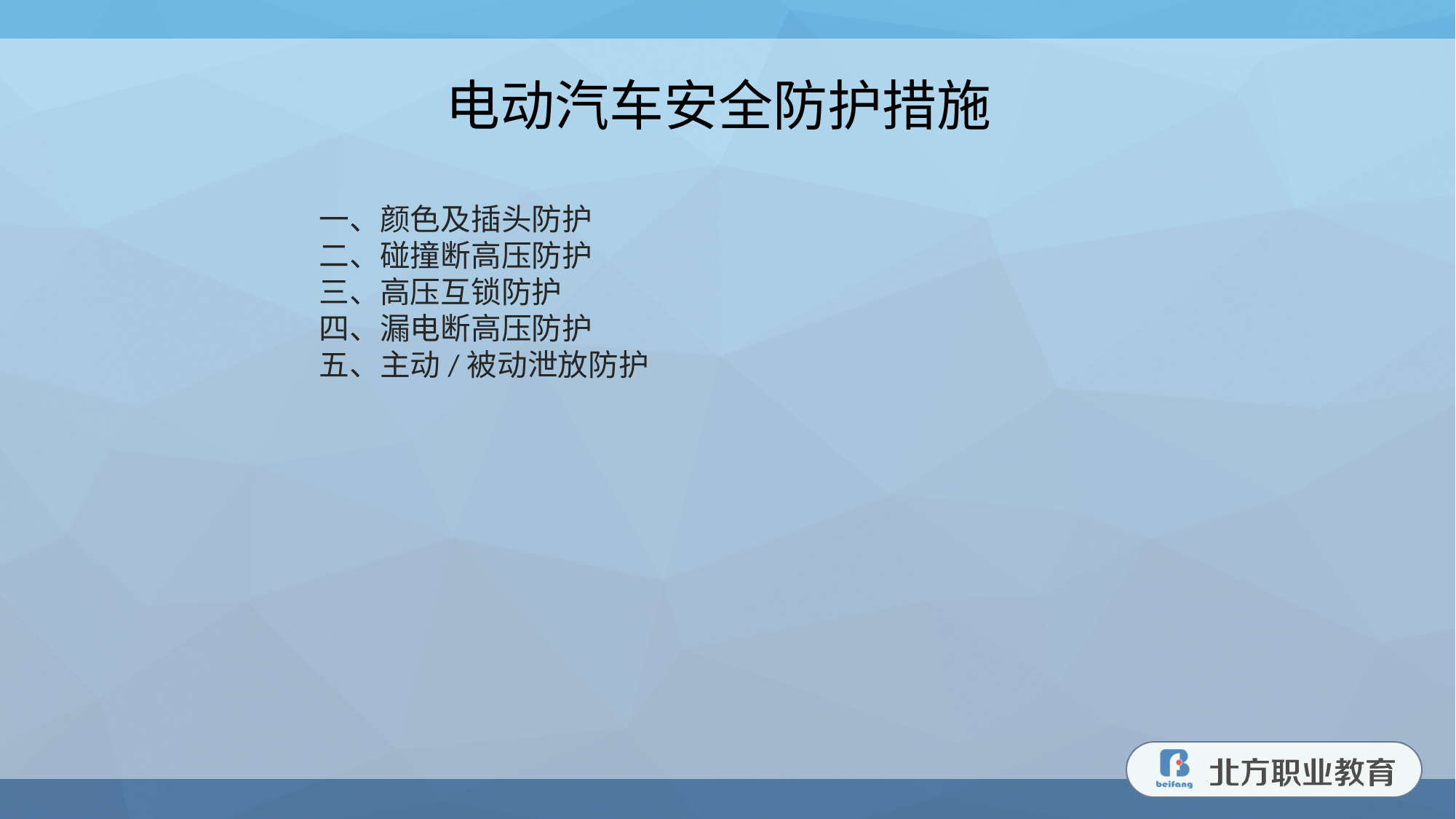

电动汽车安全防护措施
一、颜色及插头防护
二、碰撞断高压防护
三、高压互锁防护
四、漏电断高压防护
五、主动/被动泄放防护